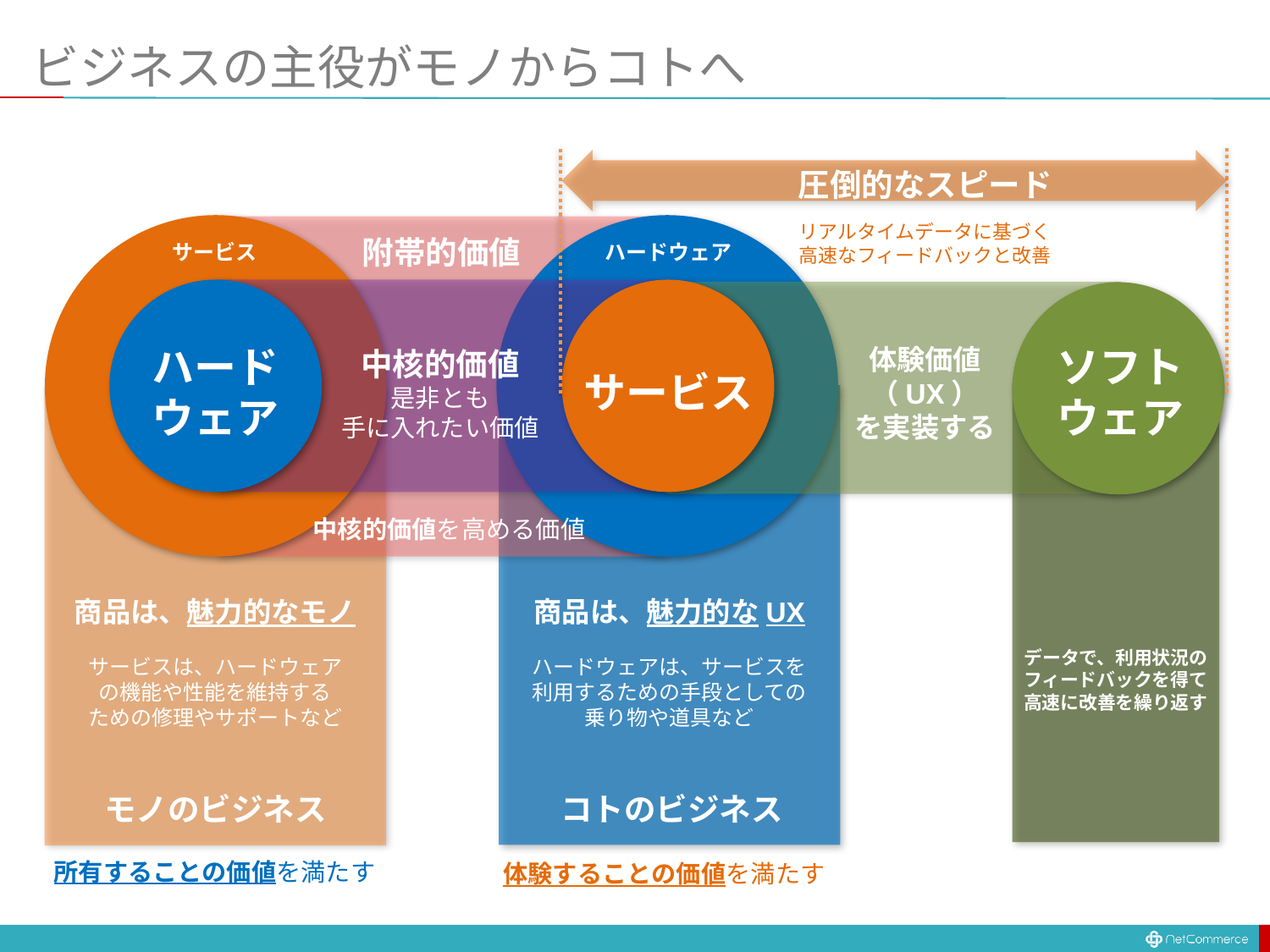

# ビジネスの主役がモノからコトへ

圧倒的なスピード

リアルタイムデータに基づく
高速なフィードバックと改善

附帯的価値
ハードウェア
サービス

ソフト
ウェア
体験価値
（UX）
を実装する

データで、利用状況の
フィードバックを得て
高速に改善を繰り返す
ハード
ウェア
中核的価値
是非とも
手に入れたい価値
サービス

中核的価値を高める価値
商品は、魅力的なモノ

サービスは、ハードウェア
の機能や性能を維持する
ための修理やサポートなど
商品は、魅力的なUX

ハードウェアは、サービスを
利用するための手段としての
乗り物や道具など
コトのビジネス
モノのビジネス
所有することの価値を満たす
体験することの価値を満たす